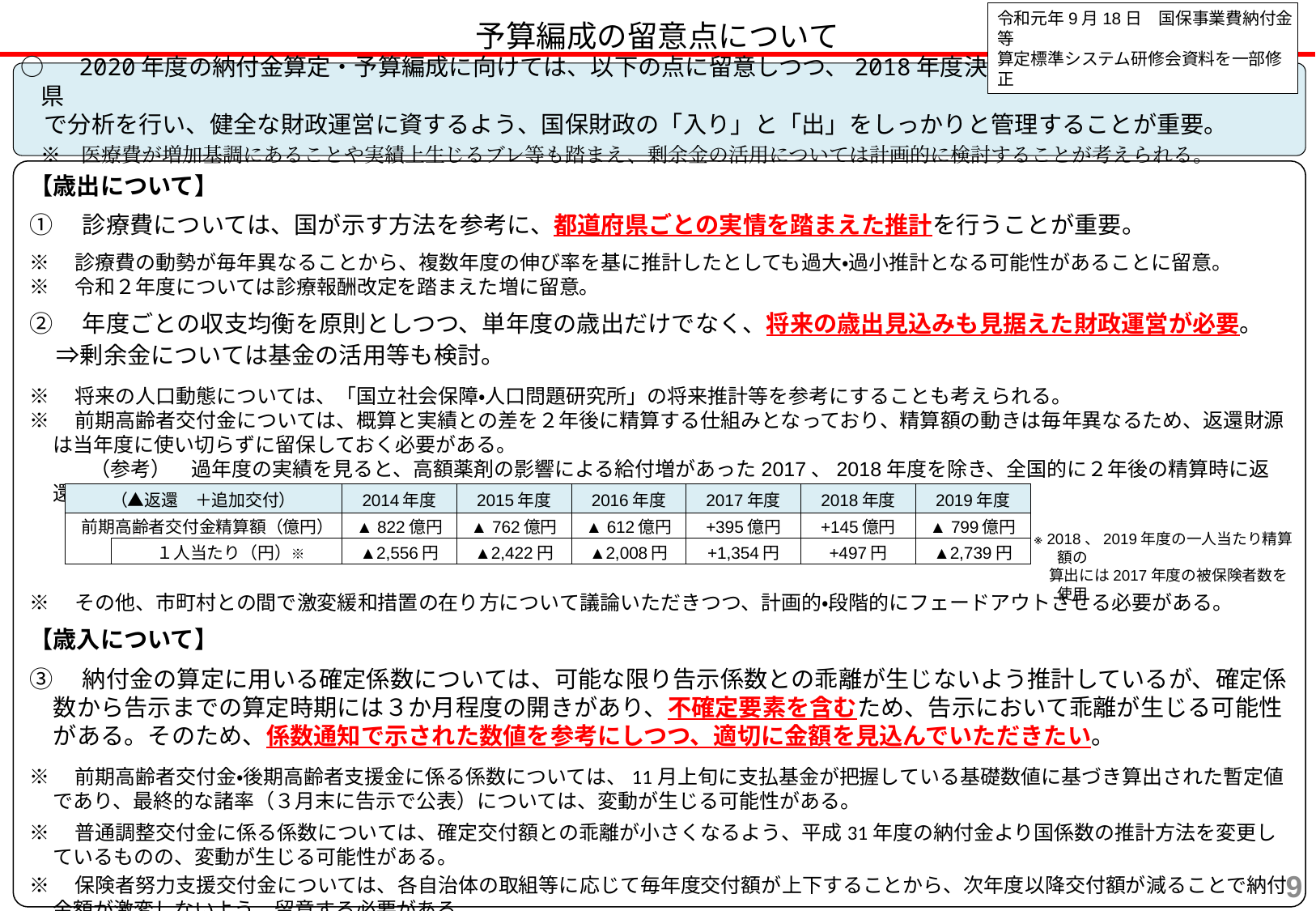

令和元年9月18日　国保事業費納付金等
算定標準システム研修会資料を一部修正
予算編成の留意点について
○　2020年度の納付金算定・予算編成に向けては、以下の点に留意しつつ、2018年度決算の状況を踏まえ、各都道府県
　で分析を行い、健全な財政運営に資するよう、国保財政の「入り」と「出」をしっかりと管理することが重要。
　※　医療費が増加基調にあることや実績上生じるブレ等も踏まえ、剰余金の活用については計画的に検討することが考えられる。
【歳出について】
①　診療費については、国が示す方法を参考に、都道府県ごとの実情を踏まえた推計を行うことが重要。

※　診療費の動勢が毎年異なることから、複数年度の伸び率を基に推計したとしても過大・過小推計となる可能性があることに留意。
※　令和２年度については診療報酬改定を踏まえた増に留意。
②　年度ごとの収支均衡を原則としつつ、単年度の歳出だけでなく、将来の歳出見込みも見据えた財政運営が必要。
　⇒剰余金については基金の活用等も検討。

※　将来の人口動態については、「国立社会保障・人口問題研究所」の将来推計等を参考にすることも考えられる。
※　前期高齢者交付金については、概算と実績との差を２年後に精算する仕組みとなっており、精算額の動きは毎年異なるため、返還財源は当年度に使い切らずに留保しておく必要がある。
　　　（参考）　過年度の実績を見ると、高額薬剤の影響による給付増があった2017、2018年度を除き、全国的に２年後の精算時に返還となる傾向。

※　その他、市町村との間で激変緩和措置の在り方について議論いただきつつ、計画的・段階的にフェードアウトさせる必要がある。

【歳入について】

③　納付金の算定に用いる確定係数については、可能な限り告示係数との乖離が生じないよう推計しているが、確定係数から告示までの算定時期には３か月程度の開きがあり、不確定要素を含むため、告示において乖離が生じる可能性がある。そのため、係数通知で示された数値を参考にしつつ、適切に金額を見込んでいただきたい。

※　前期高齢者交付金・後期高齢者支援金に係る係数については、11月上旬に支払基金が把握している基礎数値に基づき算出された暫定値であり、最終的な諸率（３月末に告示で公表）については、変動が生じる可能性がある。

※　普通調整交付金に係る係数については、確定交付額との乖離が小さくなるよう、平成31年度の納付金より国係数の推計方法を変更しているものの、変動が生じる可能性がある。

※　保険者努力支援交付金については、各自治体の取組等に応じて毎年度交付額が上下することから、次年度以降交付額が減ることで納付金額が激変しないよう、留意する必要がある。

| （▲返還　＋追加交付） |  | 2014年度 | 2015年度 | 2016年度 | 2017年度 | 2018年度 | 2019年度 |
| --- | --- | --- | --- | --- | --- | --- | --- |
| 前期高齢者交付金精算額（億円） |  | ▲ 822億円 | ▲ 762億円 | ▲ 612億円 | +395億円 | +145億円 | ▲ 799億円 |
|  | １人当たり（円）※ | ▲2,556円 | ▲2,422円 | ▲2,008円 | +1,354円 | +497円 | ▲2,739円 |
※ 2018、2019年度の一人当たり精算額の
　算出には2017年度の被保険者数を使用
9